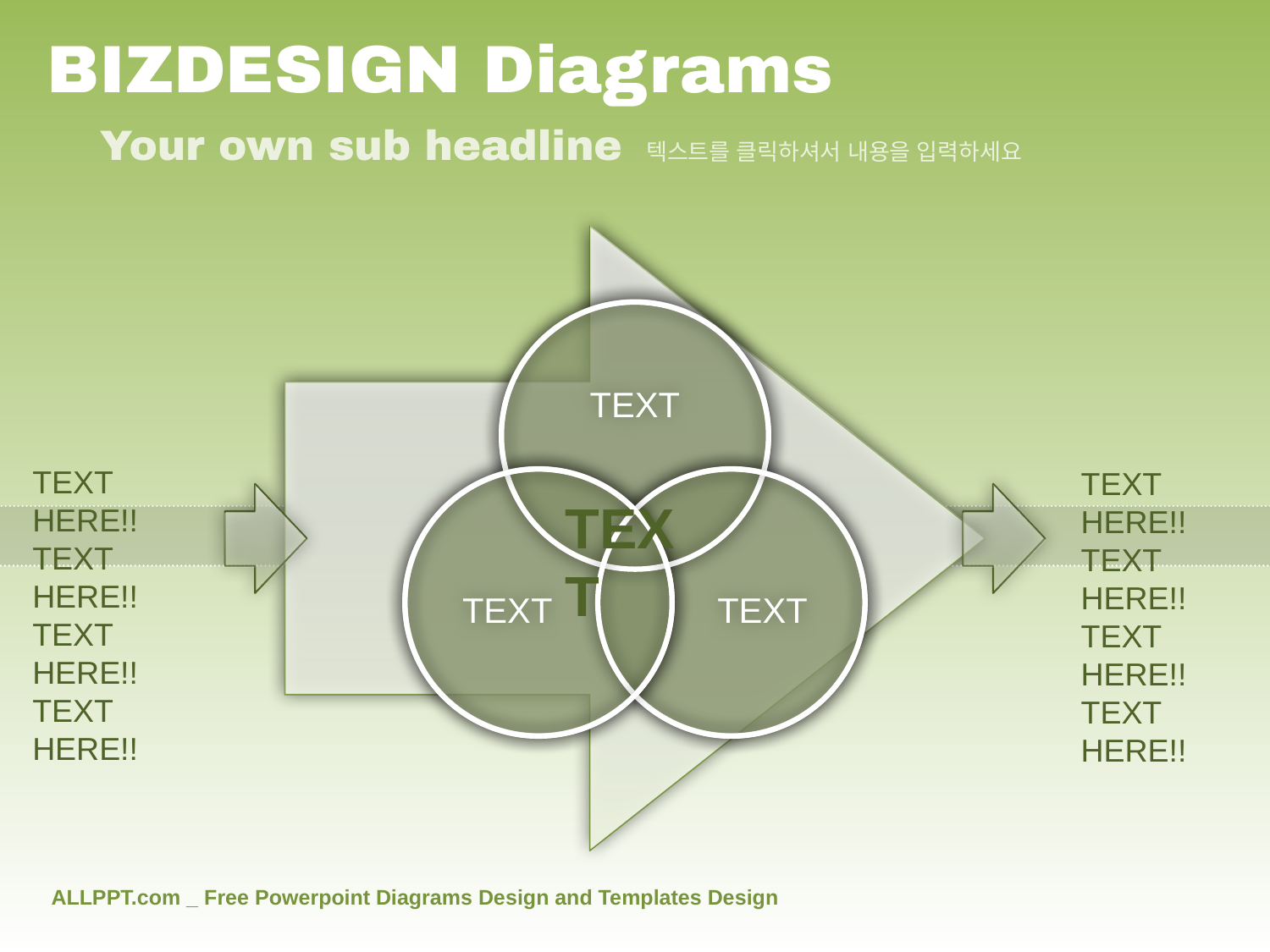

BIZDESIGN Diagrams
Your own sub headline 텍스트를 클릭하셔서 내용을 입력하세요

TEXT

TEXT HERE!!
TEXT HERE!!
TEXT HERE!!
TEXT HERE!!
TEXT HERE!!
TEXT HERE!!
TEXT HERE!!
TEXT HERE!!
TEXT
TEXT

TEXT

ALLPPT.com _ Free Powerpoint Diagrams Design and Templates Design